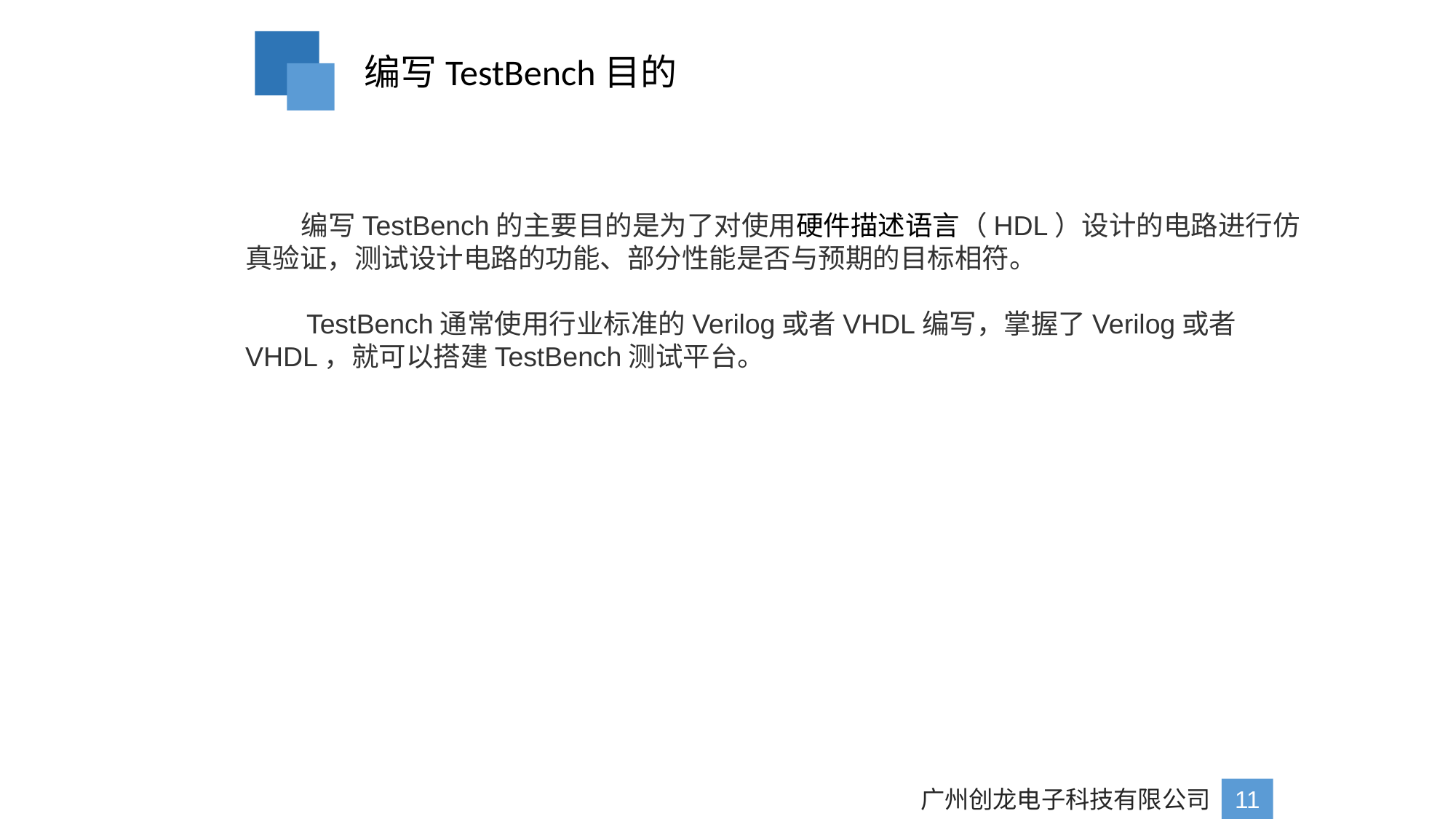

编写TestBench目的
        编写TestBench的主要目的是为了对使用硬件描述语言（HDL）设计的电路进行仿真验证，测试设计电路的功能、部分性能是否与预期的目标相符。

        TestBench通常使用行业标准的Verilog或者VHDL编写，掌握了Verilog或者VHDL，就可以搭建TestBench测试平台。
广州创龙电子科技有限公司
11